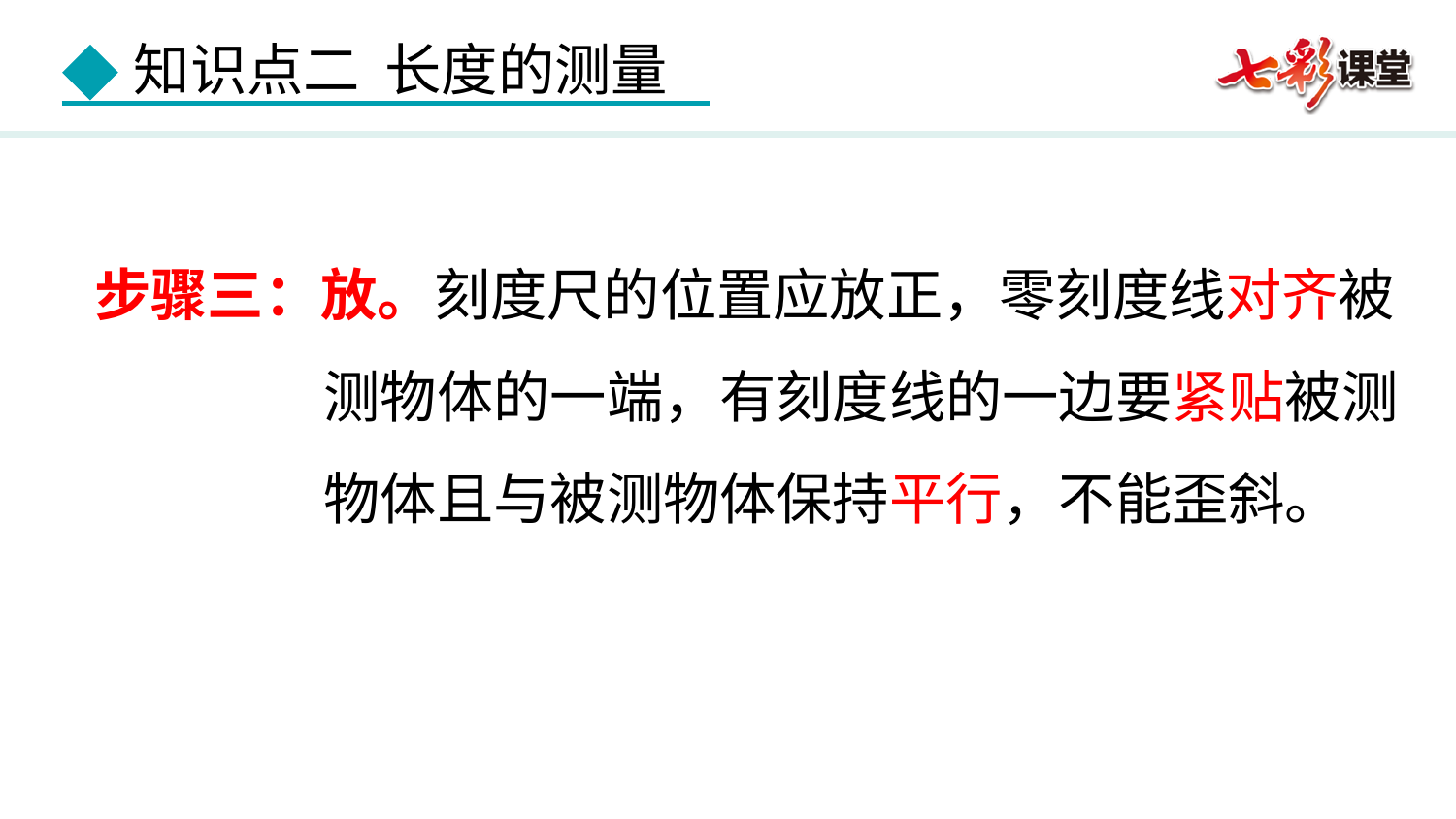

步骤三：放。刻度尺的位置应放正，零刻度线对齐被测物体的一端，有刻度线的一边要紧贴被测物体且与被测物体保持平行，不能歪斜。